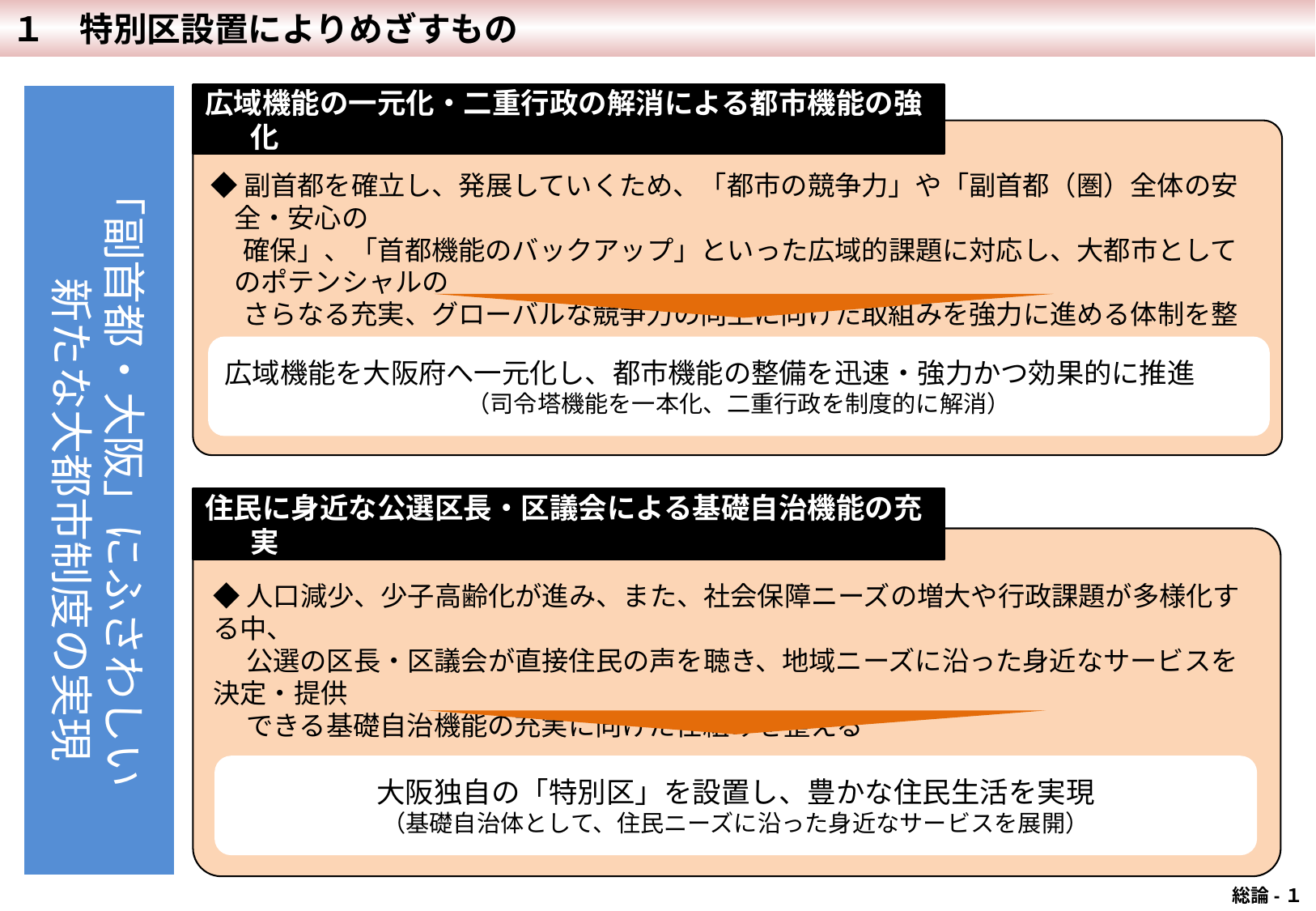

１　特別区設置によりめざすもの

「副首都・大阪」にふさわしい
       新たな大都市制度の実現
広域機能の一元化・二重行政の解消による都市機能の強化

◆副首都を確立し、発展していくため、「都市の競争力」や「副首都（圏）全体の安全・安心の
　 確保」、「首都機能のバックアップ」といった広域的課題に対応し、大都市としてのポテンシャルの
　 さらなる充実、グローバルな競争力の向上に向けた取組みを強力に進める体制を整える

広域機能を大阪府へ一元化し、都市機能の整備を迅速・強力かつ効果的に推進
（司令塔機能を一本化、二重行政を制度的に解消）
住民に身近な公選区長・区議会による基礎自治機能の充実

◆人口減少、少子高齢化が進み、また、社会保障ニーズの増大や行政課題が多様化する中、
　 公選の区長・区議会が直接住民の声を聴き、地域ニーズに沿った身近なサービスを決定・提供
　 できる基礎自治機能の充実に向けた仕組みを整える

大阪独自の「特別区」を設置し、豊かな住民生活を実現
（基礎自治体として、住民ニーズに沿った身近なサービスを展開）
 総論-１